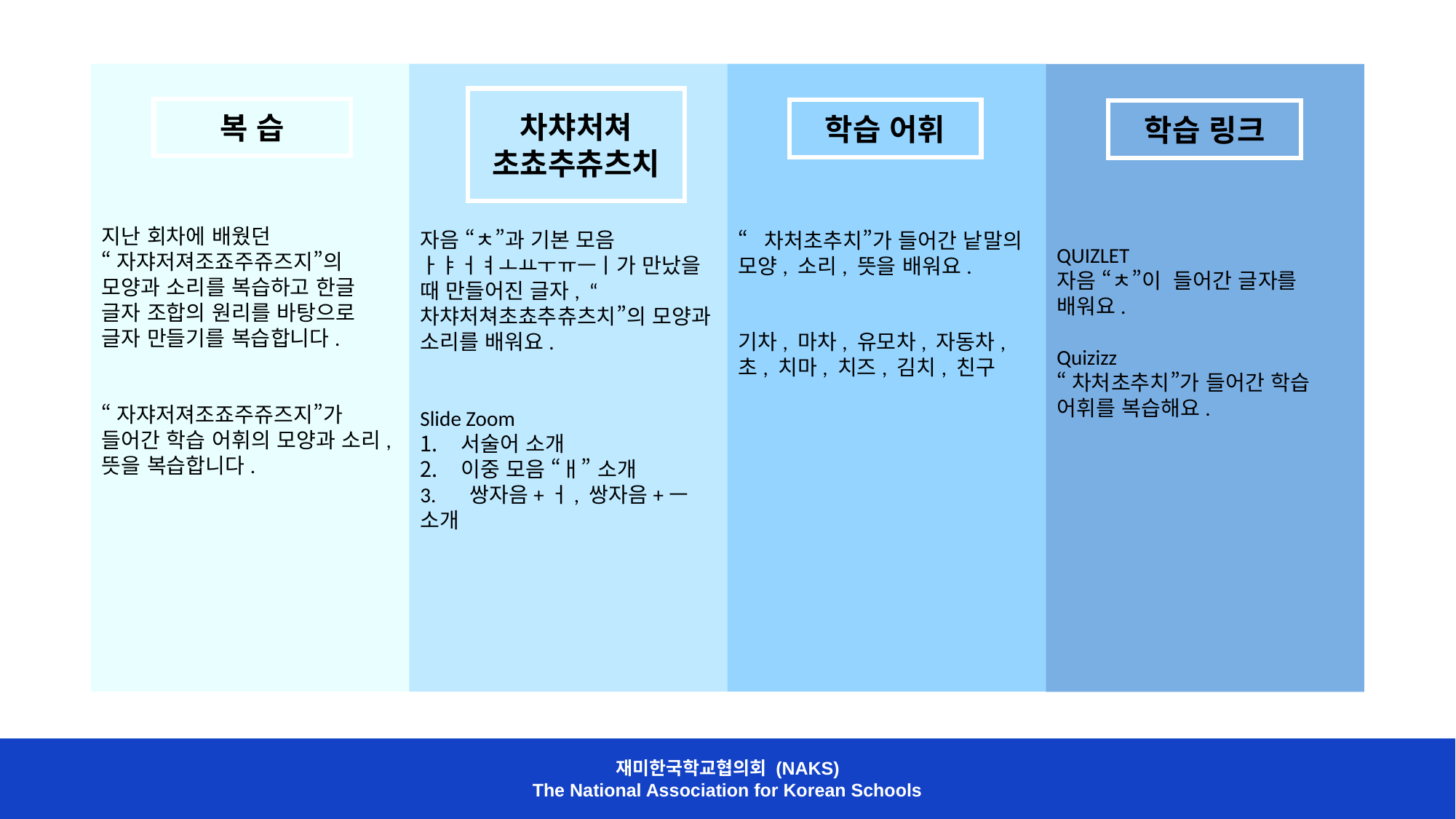

지난 회차에 배웠던
“자쟈저져조죠주쥬즈지”의 모양과 소리를 복습하고 한글 글자 조합의 원리를 바탕으로 글자 만들기를 복습합니다.

“자쟈저져조죠주쥬즈지”가 들어간 학습 어휘의 모양과 소리, 뜻을 복습합니다.

자음 “ㅊ”과 기본 모음 ㅏㅑㅓㅕㅗㅛㅜㅠㅡㅣ가 만났을 때 만들어진 글자,  “차챠처쳐초쵸추츄츠치”의 모양과 소리를 배워요.

Slide Zoom
서술어 소개
이중 모음 “ㅐ” 소개
3.      쌍자음+ㅓ, 쌍자음+ㅡ 소개

“차처초추치”가 들어간 낱말의 모양, 소리, 뜻을 배워요.

기차, 마차, 유모차, 자동차, 초, 치마, 치즈, 김치, 친구

찾

QUIZLET
자음 “ㅊ”이  들어간 글자를 배워요.

Quizizz
“차처초추치”가 들어간 학습 어휘를 복습해요.

차챠처쳐
초쵸추츄츠치
복 습
학습 어휘
학습 링크
재미한국학교협의회 (NAKS)
The National Association for Korean Schools